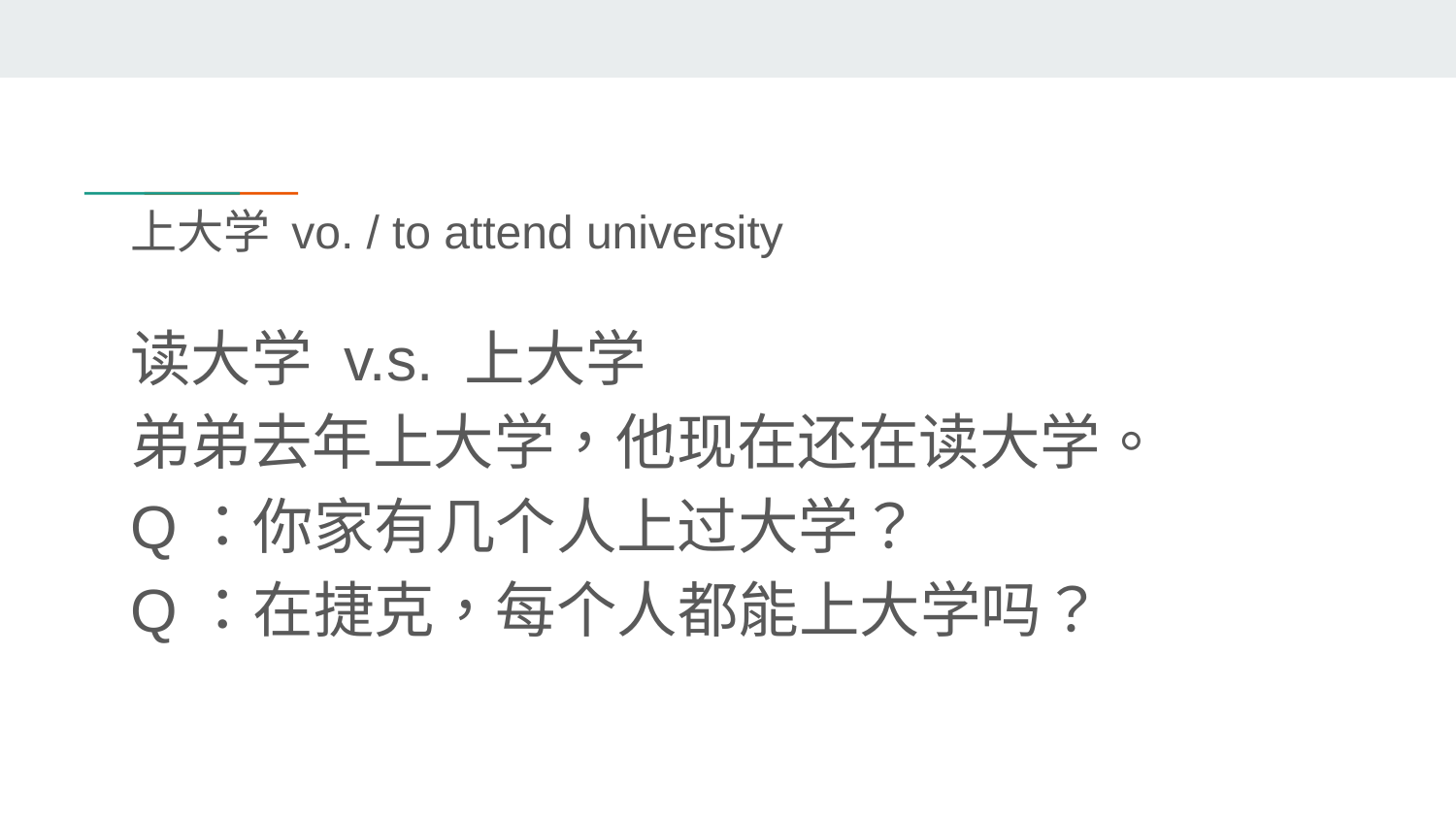

# 上大学 vo. / to attend university

读大学 v.s. 上大学
弟弟去年上大学，他现在还在读大学。
Q：你家有几个人上过大学？
Q：在捷克，每个人都能上大学吗？